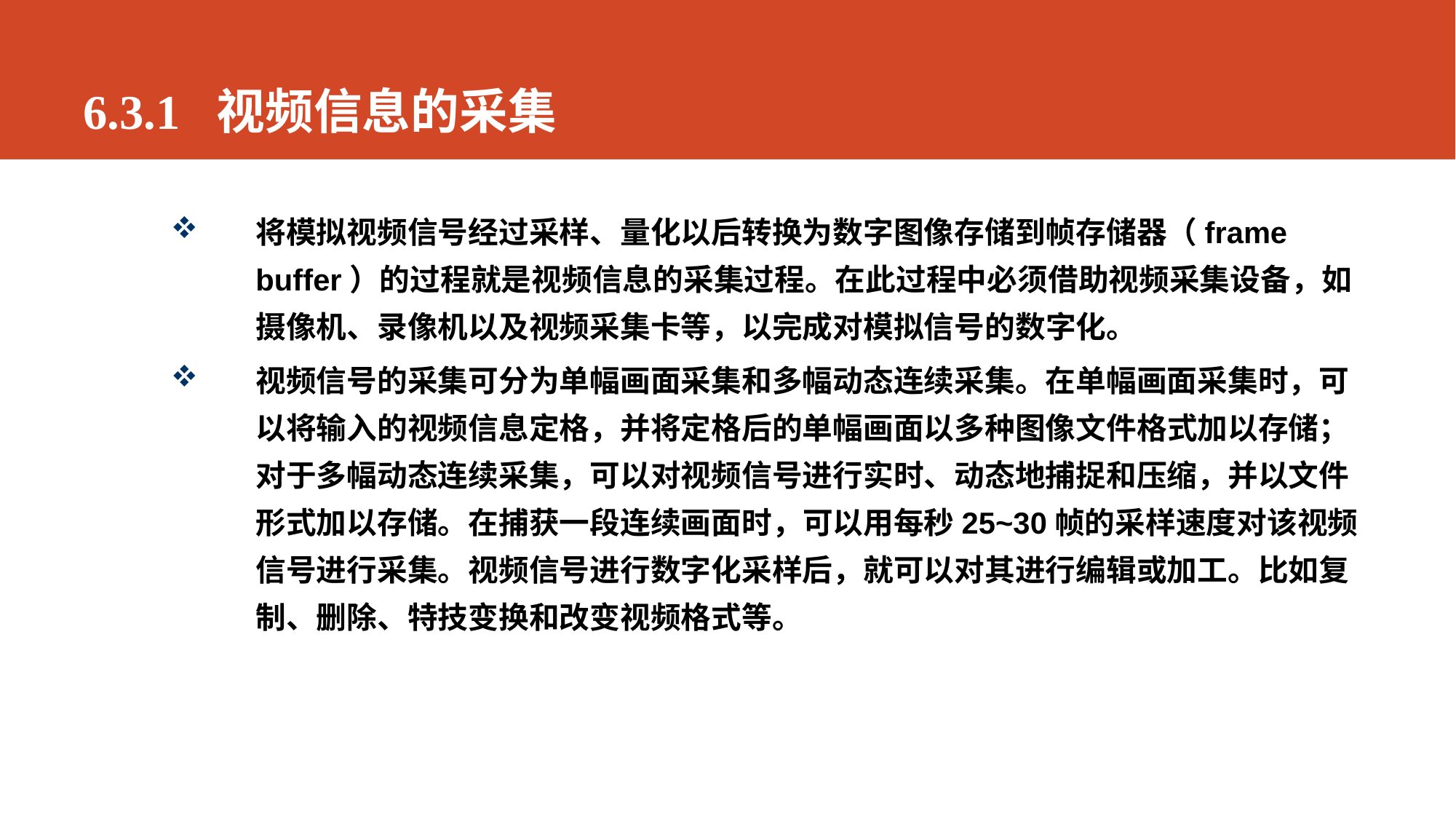

# 6.3.1  视频信息的采集
将模拟视频信号经过采样、量化以后转换为数字图像存储到帧存储器（frame buffer）的过程就是视频信息的采集过程。在此过程中必须借助视频采集设备，如摄像机、录像机以及视频采集卡等，以完成对模拟信号的数字化。
视频信号的采集可分为单幅画面采集和多幅动态连续采集。在单幅画面采集时，可以将输入的视频信息定格，并将定格后的单幅画面以多种图像文件格式加以存储；对于多幅动态连续采集，可以对视频信号进行实时、动态地捕捉和压缩，并以文件形式加以存储。在捕获一段连续画面时，可以用每秒25~30帧的采样速度对该视频信号进行采集。视频信号进行数字化采样后，就可以对其进行编辑或加工。比如复制、删除、特技变换和改变视频格式等。